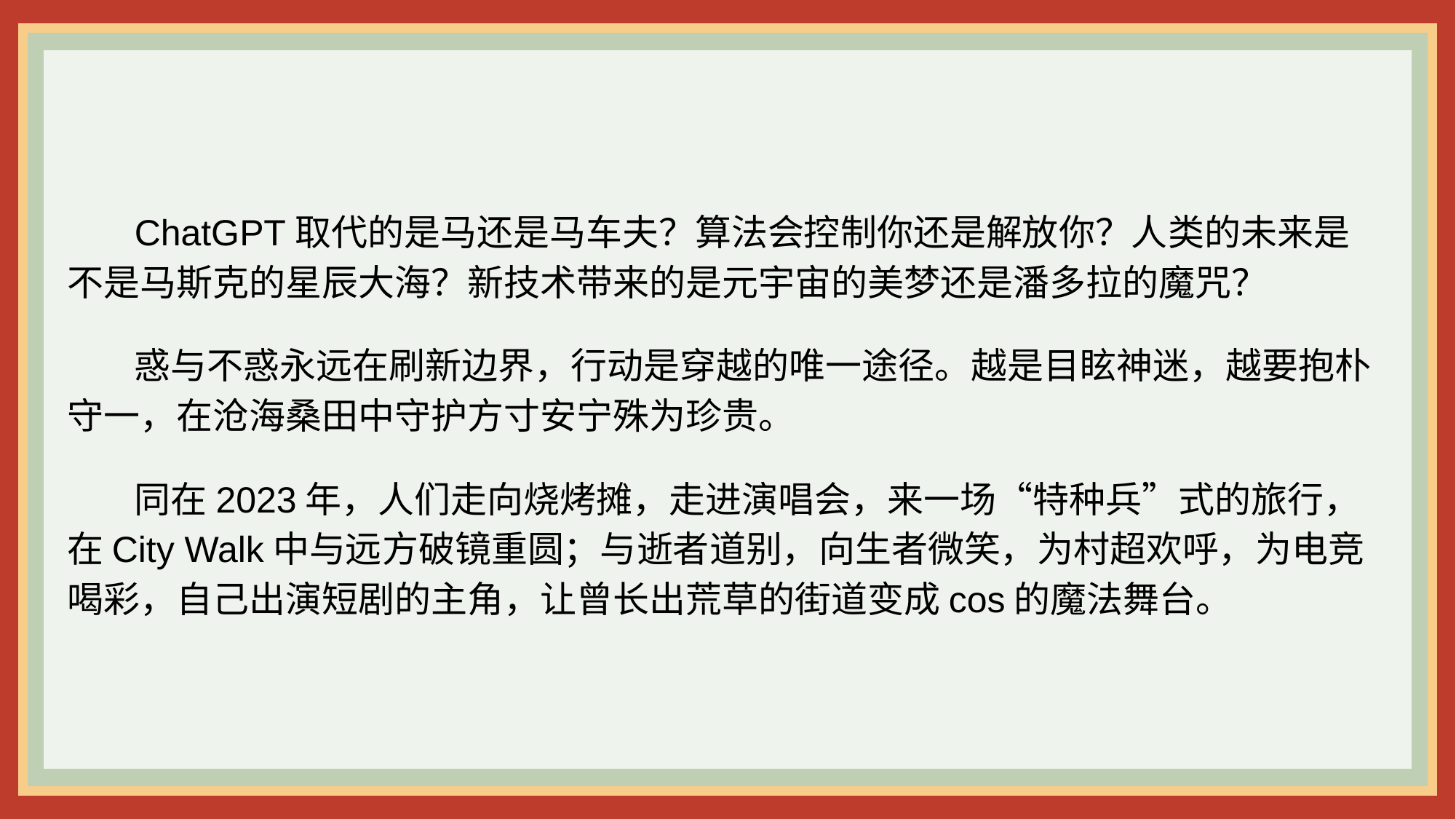

ChatGPT取代的是马还是马车夫？算法会控制你还是解放你？人类的未来是不是马斯克的星辰大海？新技术带来的是元宇宙的美梦还是潘多拉的魔咒？
惑与不惑永远在刷新边界，行动是穿越的唯一途径。越是目眩神迷，越要抱朴守一，在沧海桑田中守护方寸安宁殊为珍贵。
同在2023年，人们走向烧烤摊，走进演唱会，来一场“特种兵”式的旅行，在City Walk中与远方破镜重圆；与逝者道别，向生者微笑，为村超欢呼，为电竞喝彩，自己出演短剧的主角，让曾长出荒草的街道变成cos的魔法舞台。